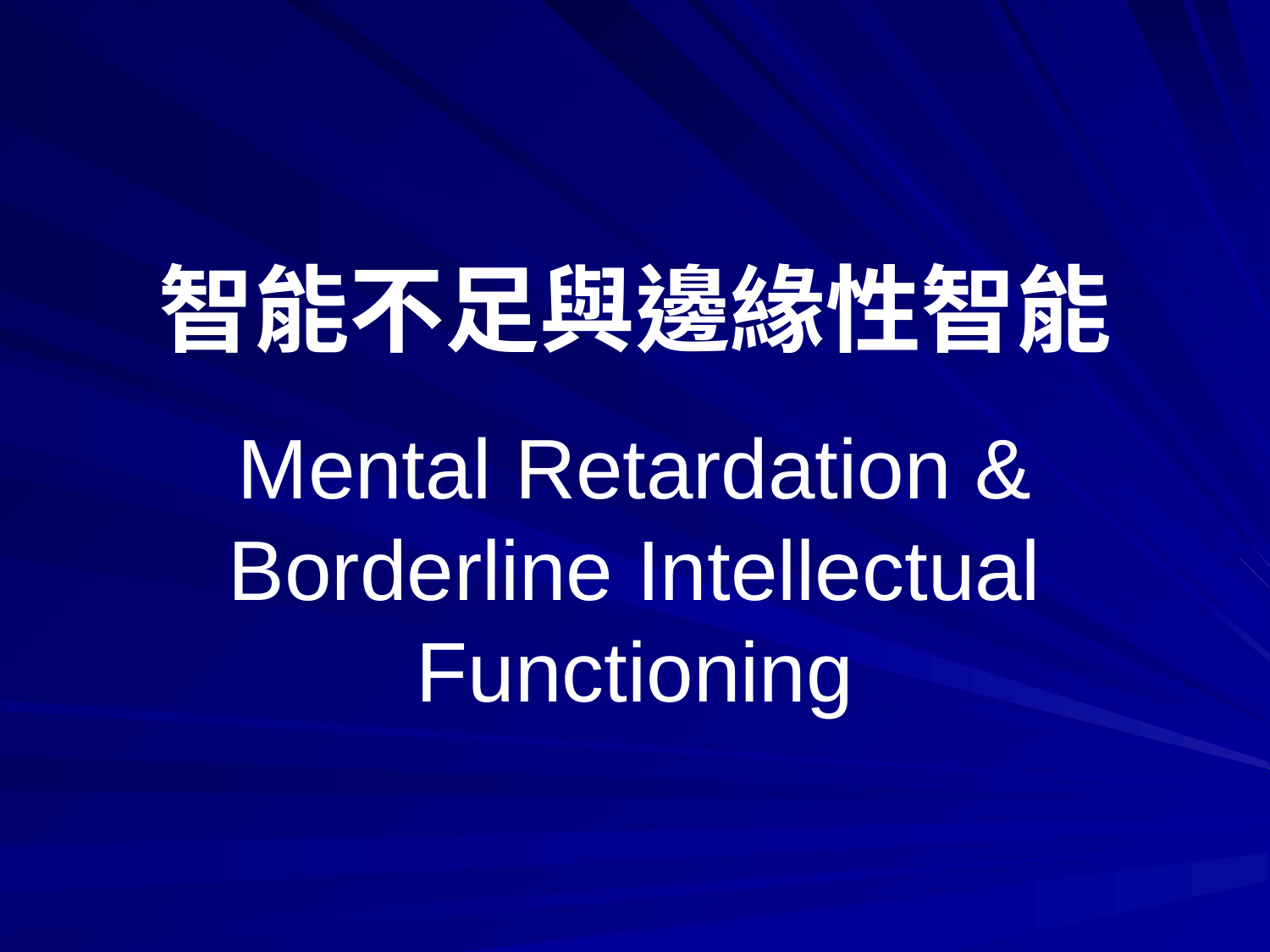

# 智能不足與邊緣性智能 Mental Retardation & Borderline Intellectual Functioning